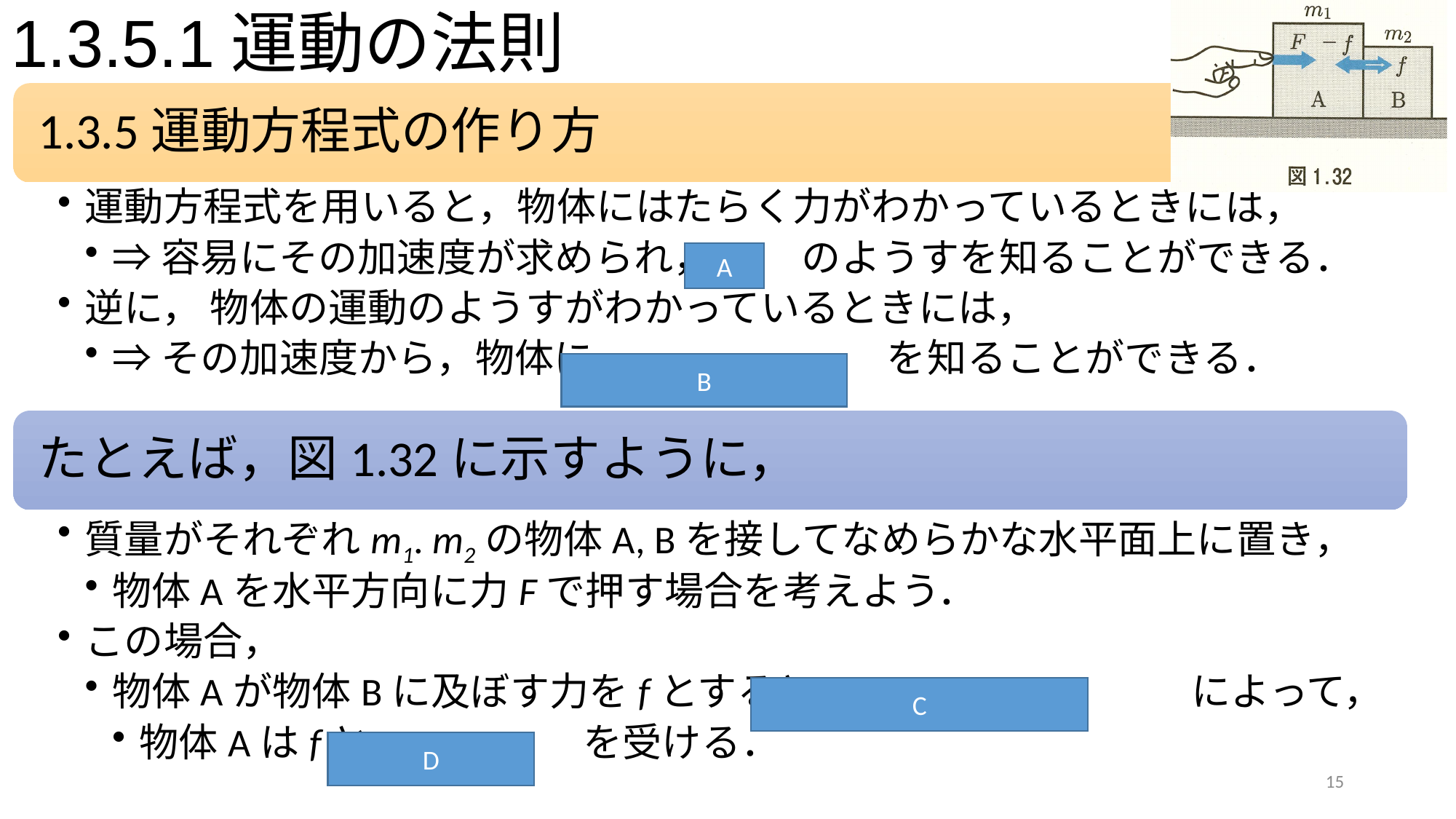

# 1.3.5.1運動の法則
1.3.5運動方程式の作り方
運動方程式を用いると，物体にはたらく力がわかっているときには，
⇒容易にその加速度が求められ，          のようすを知ることができる．
逆に， 物体の運動のようすがわかっているときには，
⇒その加速度から，物体に                                 を知ることができる．
たとえば，図1.32に示すように，
質量がそれぞれm1. m2の物体A, Bを接してなめらかな水平面上に置き，
物体Aを水平方向に力Fで押す場合を考えよう．
この場合，
物体Aが物体Bに及ぼす力をfとすると，                                      によって，
物体Aはfと                        を受ける．
A
B
C
D
15